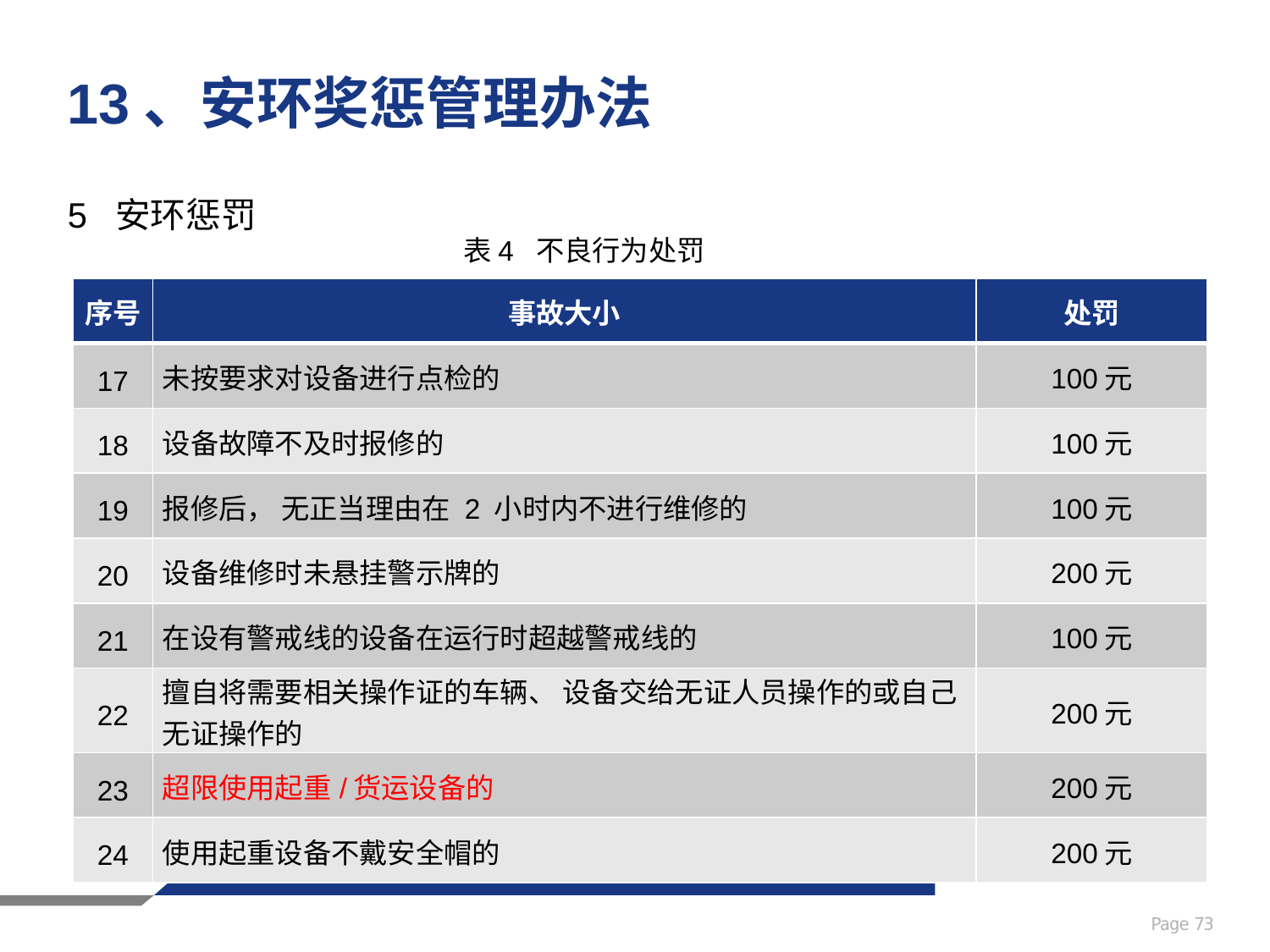

# 13、安环奖惩管理办法
5  安环惩罚
表4  不良行为处罚
| 序号 | 事故大小 | 处罚 |
| --- | --- | --- |
| 17 | 未按要求对设备进行点检的 | 100元 |
| 18 | 设备故障不及时报修的 | 100元 |
| 19 | 报修后， 无正当理由在 2 小时内不进行维修的 | 100元 |
| 20 | 设备维修时未悬挂警示牌的 | 200元 |
| 21 | 在设有警戒线的设备在运行时超越警戒线的 | 100元 |
| 22 | 擅自将需要相关操作证的车辆、 设备交给无证人员操作的或自己无证操作的 | 200元 |
| 23 | 超限使用起重/货运设备的 | 200元 |
| 24 | 使用起重设备不戴安全帽的 | 200元 |
Page 73